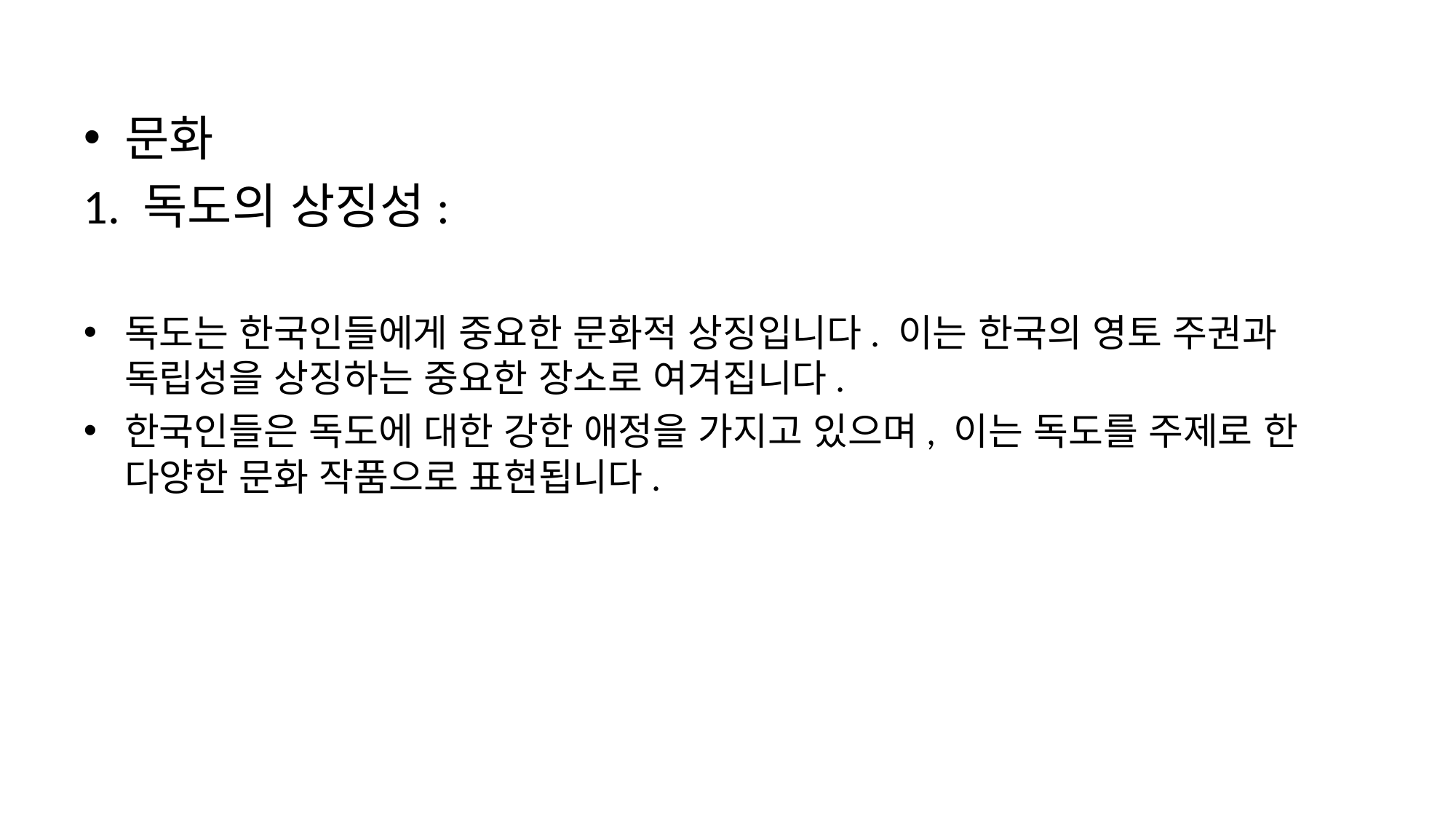

문화
1. 독도의 상징성:

독도는 한국인들에게 중요한 문화적 상징입니다. 이는 한국의 영토 주권과 독립성을 상징하는 중요한 장소로 여겨집니다.
한국인들은 독도에 대한 강한 애정을 가지고 있으며, 이는 독도를 주제로 한 다양한 문화 작품으로 표현됩니다.